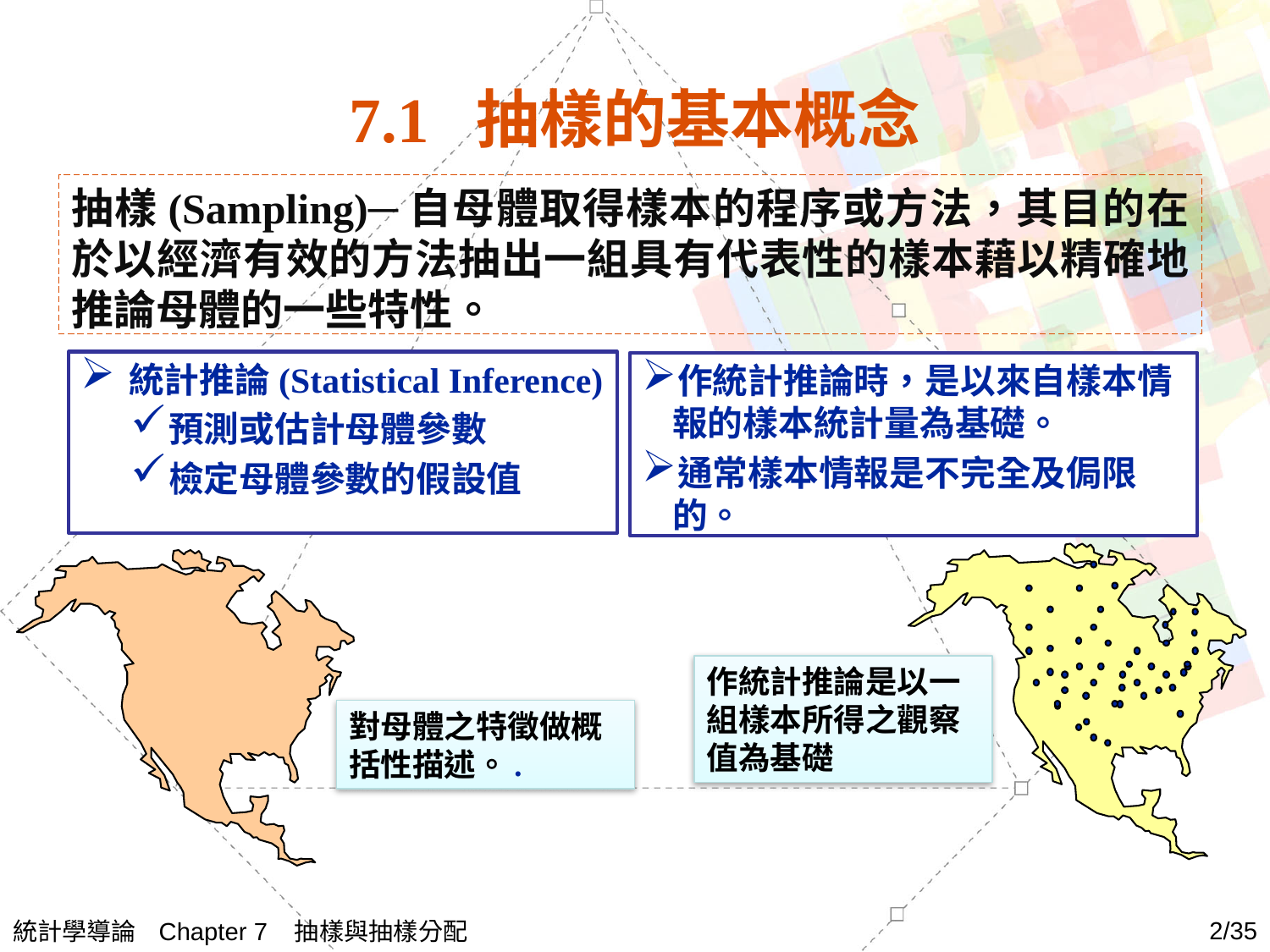

# 7.1  抽樣的基本概念
抽樣(Sampling)─自母體取得樣本的程序或方法，其目的在於以經濟有效的方法抽出一組具有代表性的樣本藉以精確地推論母體的一些特性。
統計推論(Statistical Inference)
預測或估計母體參數
檢定母體參數的假設值
作統計推論時，是以來自樣本情報的樣本統計量為基礎。
通常樣本情報是不完全及侷限的。

作統計推論是以一組樣本所得之觀察值為基礎
對母體之特徵做概括性描述。.
統計學導論   Chapter 7   抽樣與抽樣分配
2/35